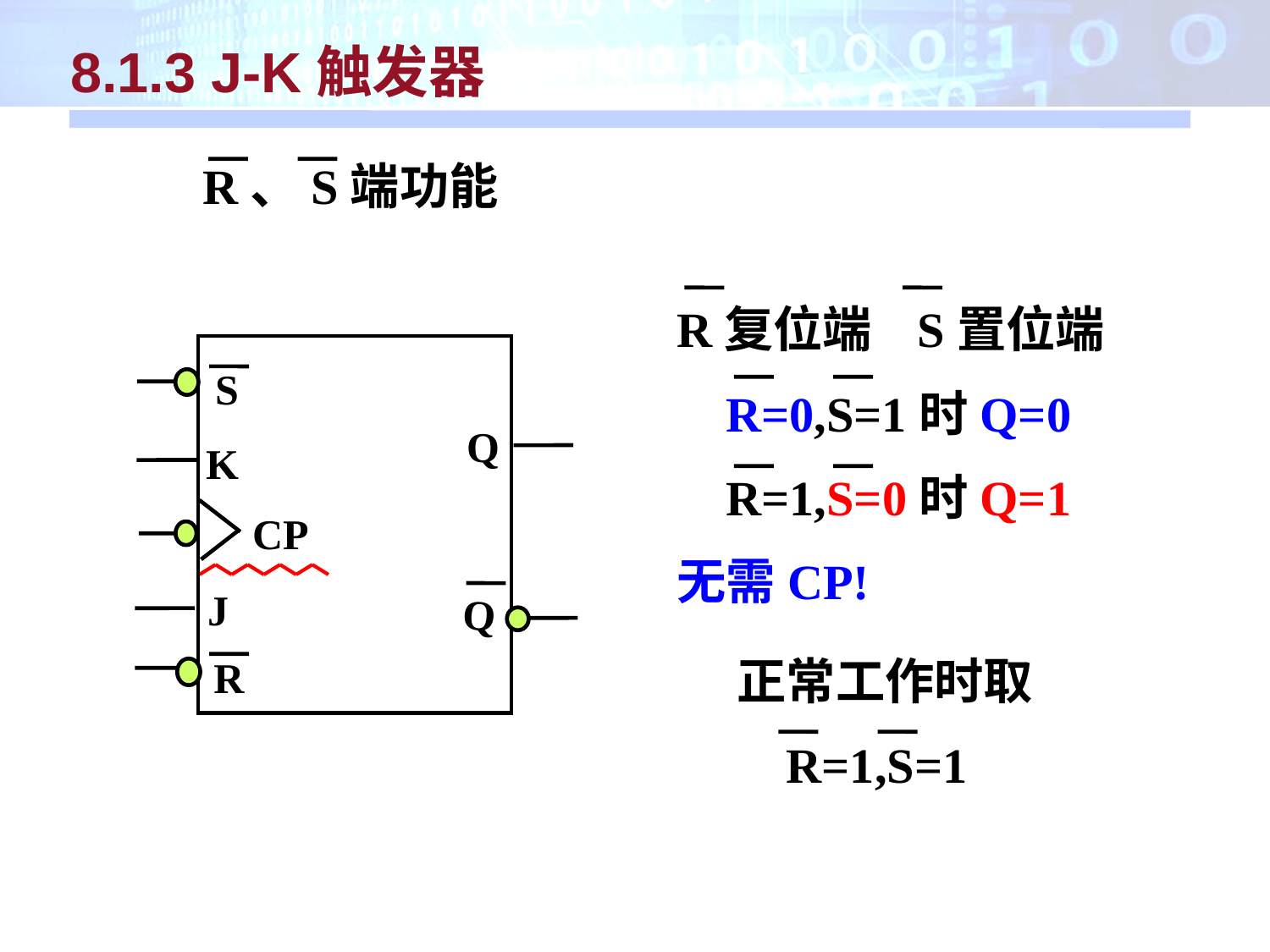

8.1.3 J-K触发器
R、S端功能

R复位端   S置位端
    R=0,S=1时Q=0
    R=1,S=0时Q=1
无需CP!

S

Q
K

CP
J
Q

R

正常工作时取
    R=1,S=1